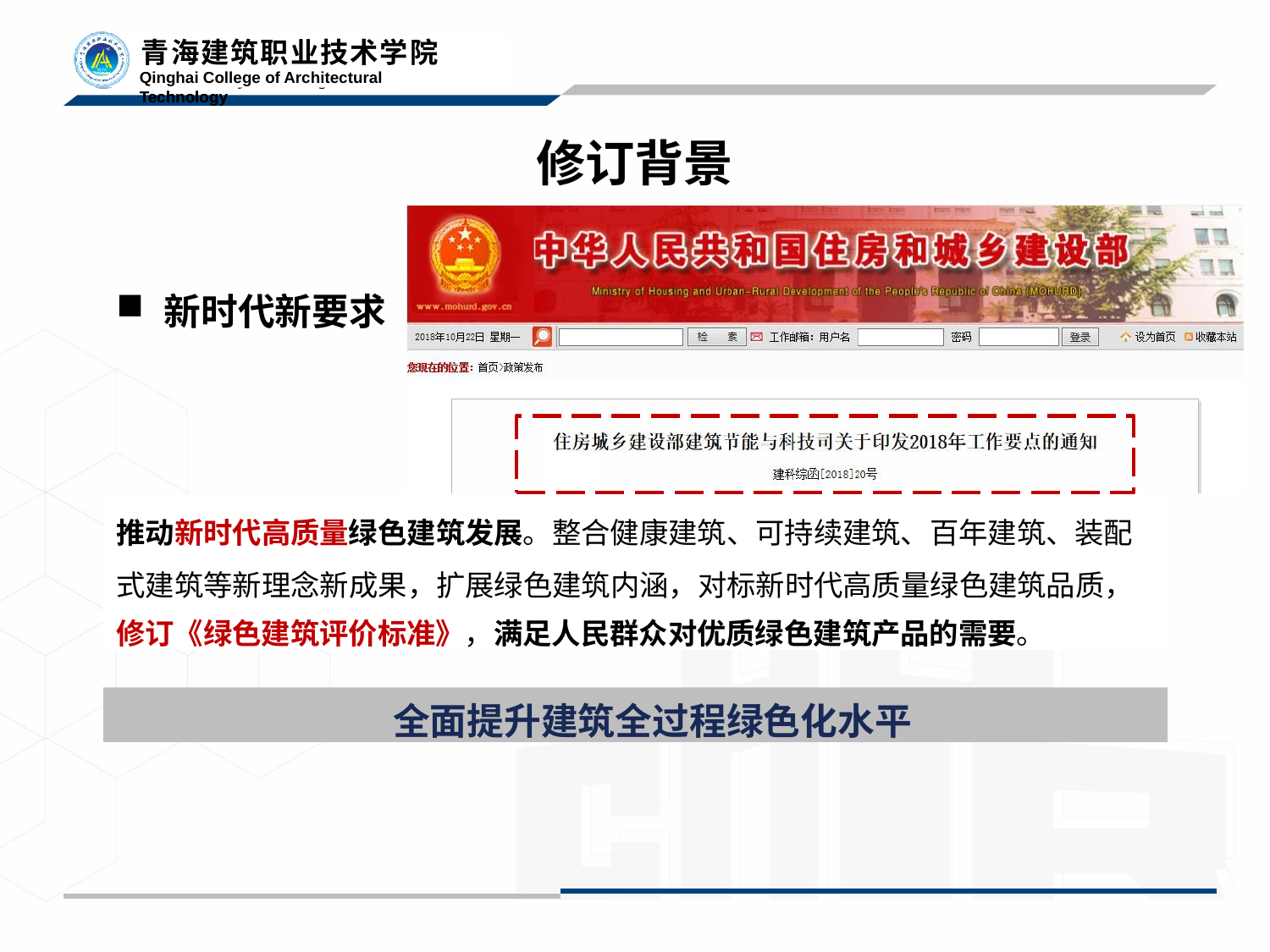

# 修订背景

新时代新要求

推动新时代高质量绿色建筑发展。整合健康建筑、可持续建筑、百年建筑、装配 式建筑等新理念新成果，扩展绿色建筑内涵，对标新时代高质量绿色建筑品质，
修订《绿色建筑评价标准》，满足人民群众对优质绿色建筑产品的需要。
全面提升建筑全过程绿色化水平